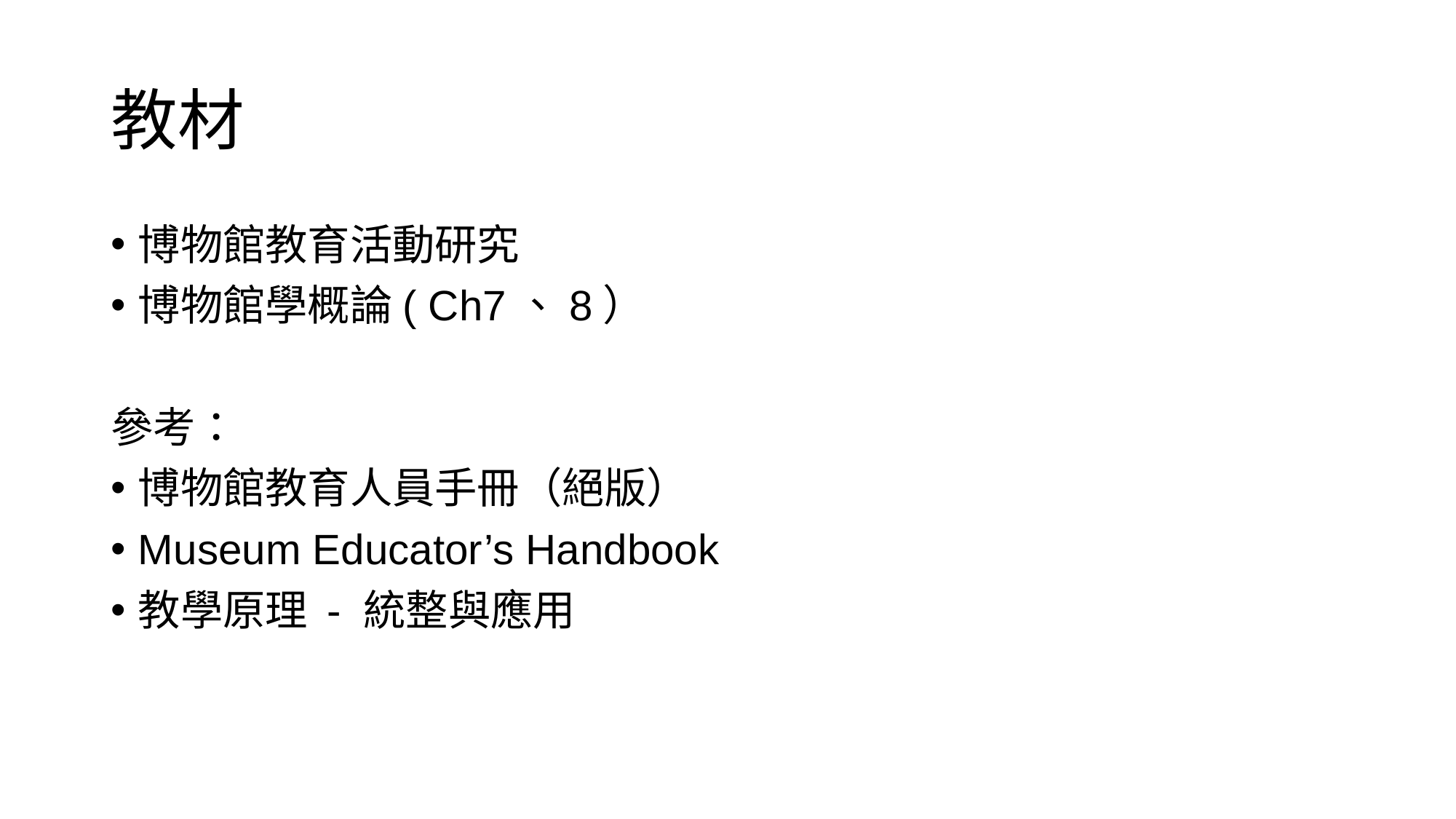

# 教材
博物館教育活動研究
博物館學概論( Ch7、8）

參考：
博物館教育人員手冊（絕版）
Museum Educator’s Handbook
教學原理 - 統整與應用